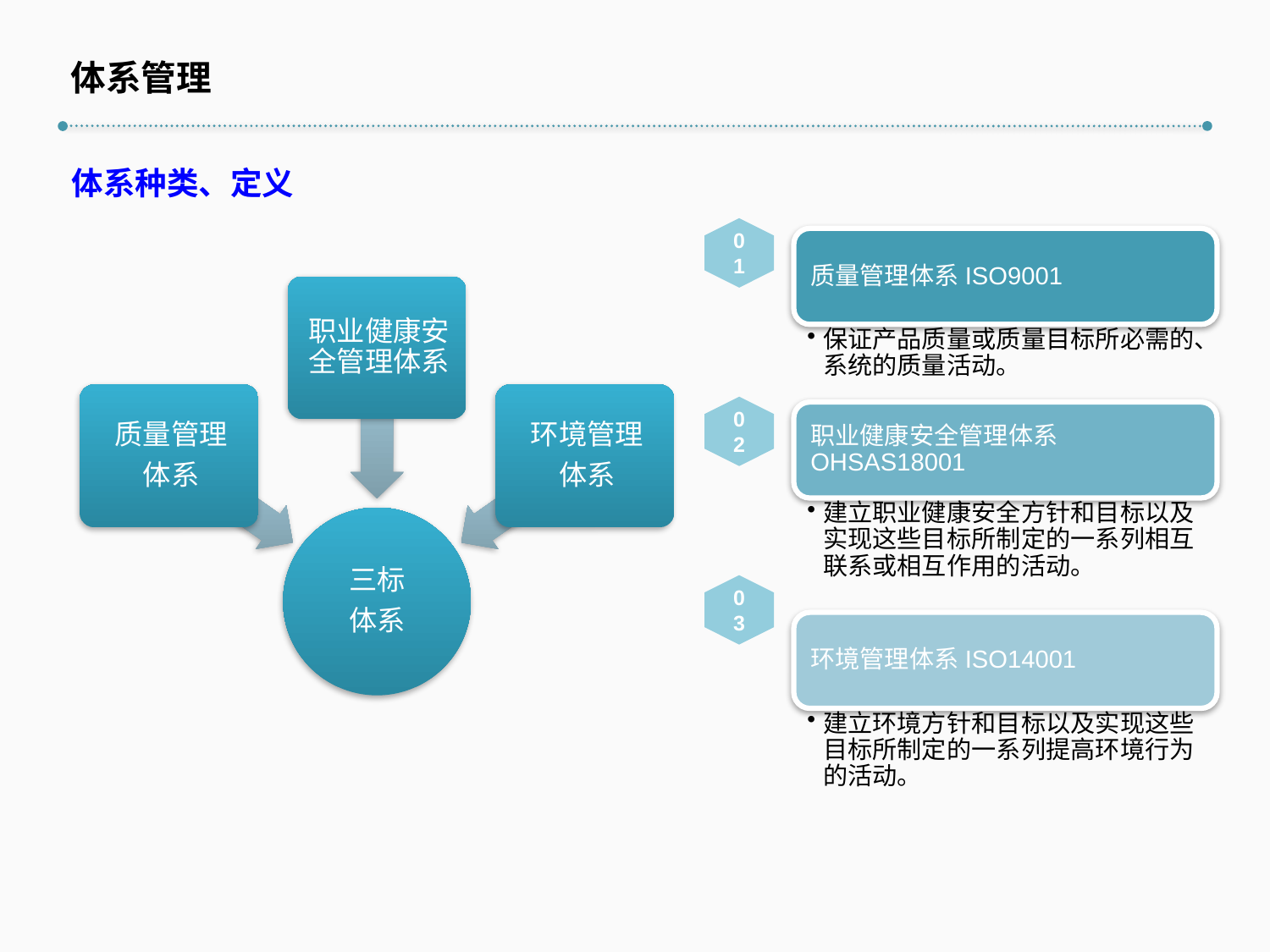

体系管理
三标
体系
质量管理
体系
职业健康安全管理体系
环境管理
体系
体系种类、定义
01
质量管理体系ISO9001
保证产品质量或质量目标所必需的、系统的质量活动。
职业健康安全管理体系OHSAS18001
建立职业健康安全方针和目标以及实现这些目标所制定的一系列相互联系或相互作用的活动。
环境管理体系ISO14001
建立环境方针和目标以及实现这些目标所制定的一系列提高环境行为的活动。
02
03